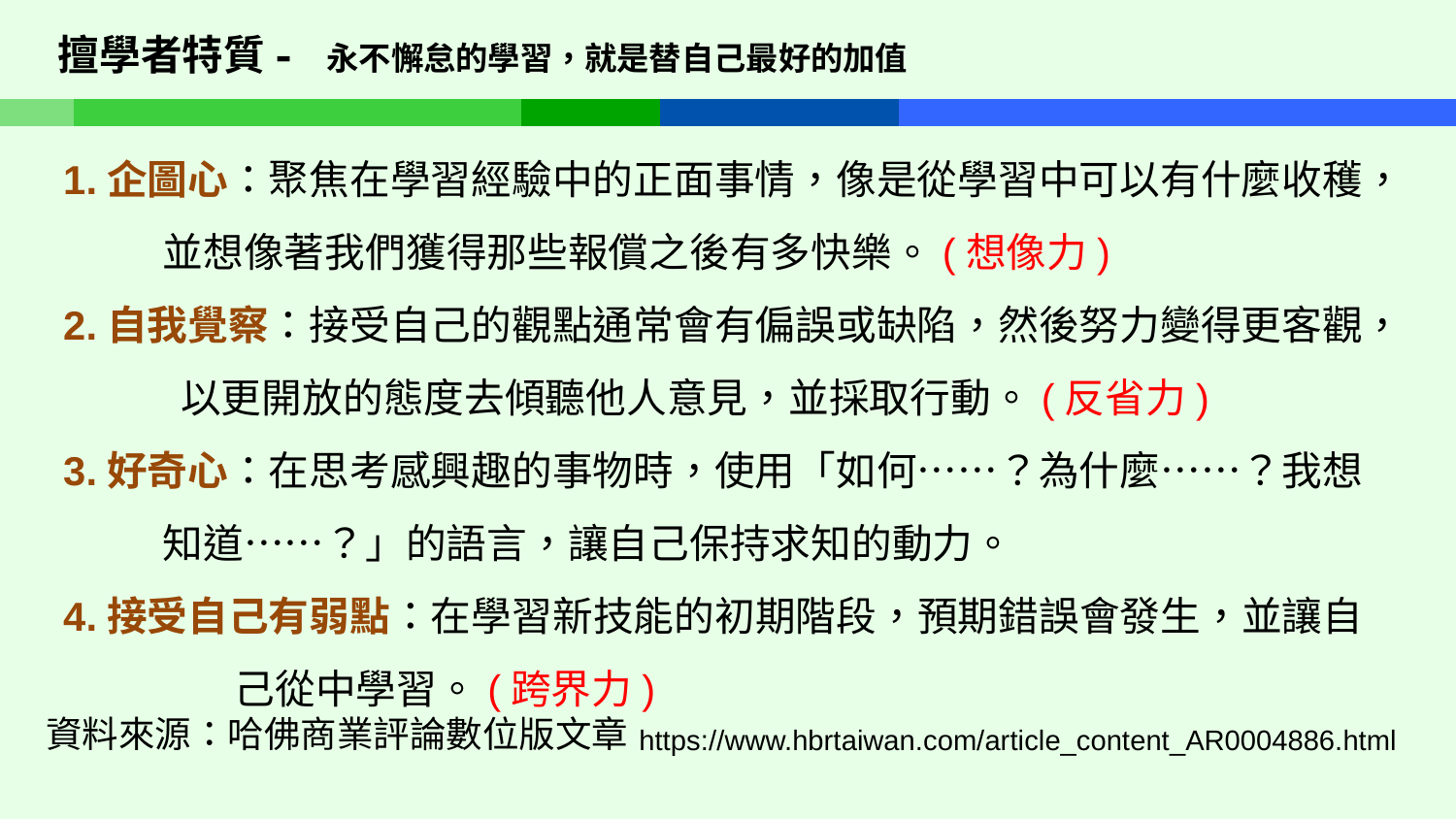

擅學者特質- 永不懈怠的學習，就是替自己最好的加值
1.企圖心：聚焦在學習經驗中的正面事情，像是從學習中可以有什麼收穫，
          並想像著我們獲得那些報償之後有多快樂。(想像力)
2.自我覺察：接受自己的觀點通常會有偏誤或缺陷，然後努力變得更客觀，
            以更開放的態度去傾聽他人意見，並採取行動。(反省力)
3.好奇心：在思考感興趣的事物時，使用「如何……？為什麼……？我想
          知道……？」的語言，讓自己保持求知的動力。
4.接受自己有弱點：在學習新技能的初期階段，預期錯誤會發生，並讓自
                  己從中學習。(跨界力)
資料來源：哈佛商業評論數位版文章
https://www.hbrtaiwan.com/article_content_AR0004886.html